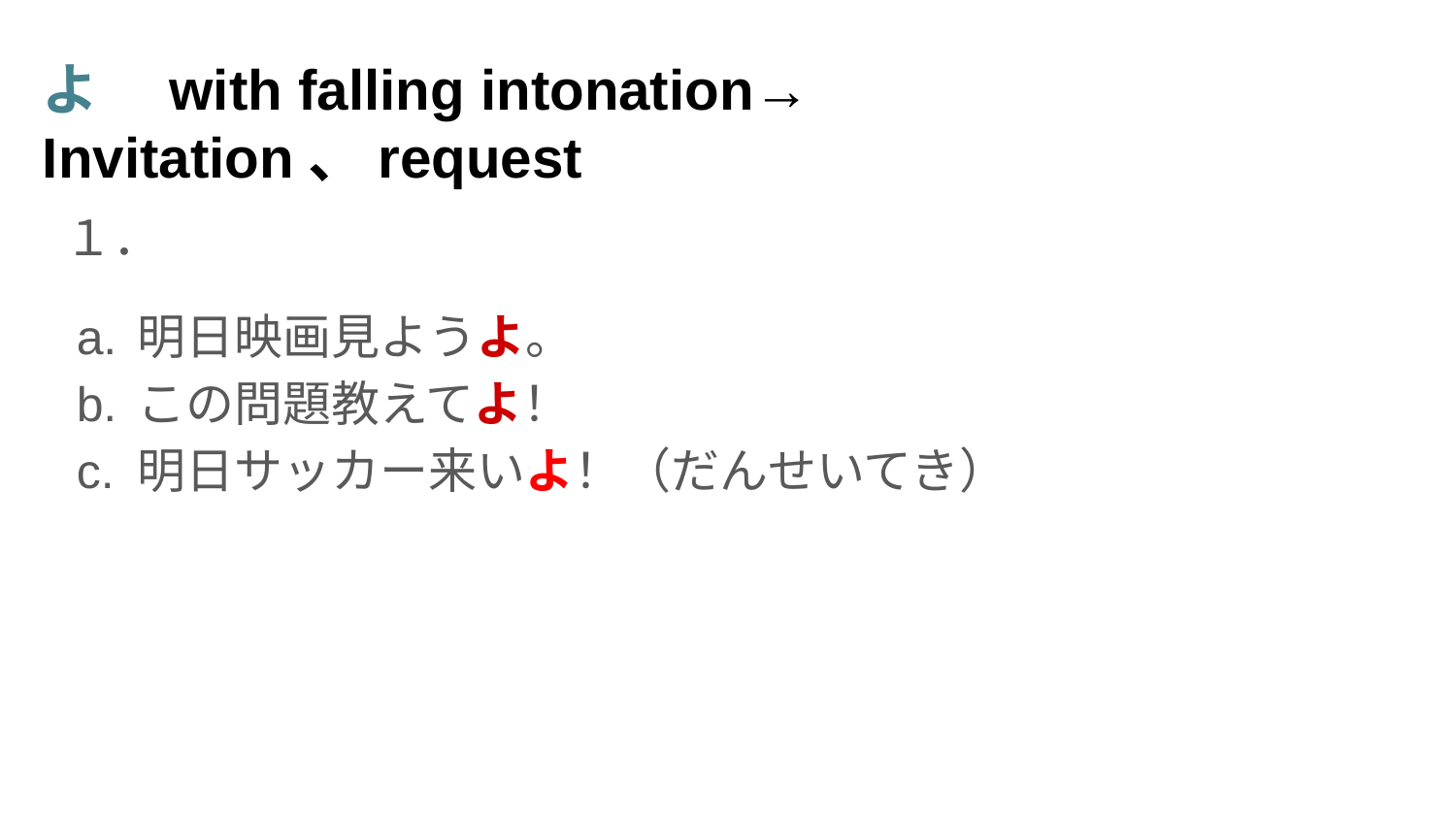

# よ　with falling intonation→　Invitation、request
１．
明日映画見ようよ。
この問題教えてよ！
明日サッカー来いよ！（だんせいてき）